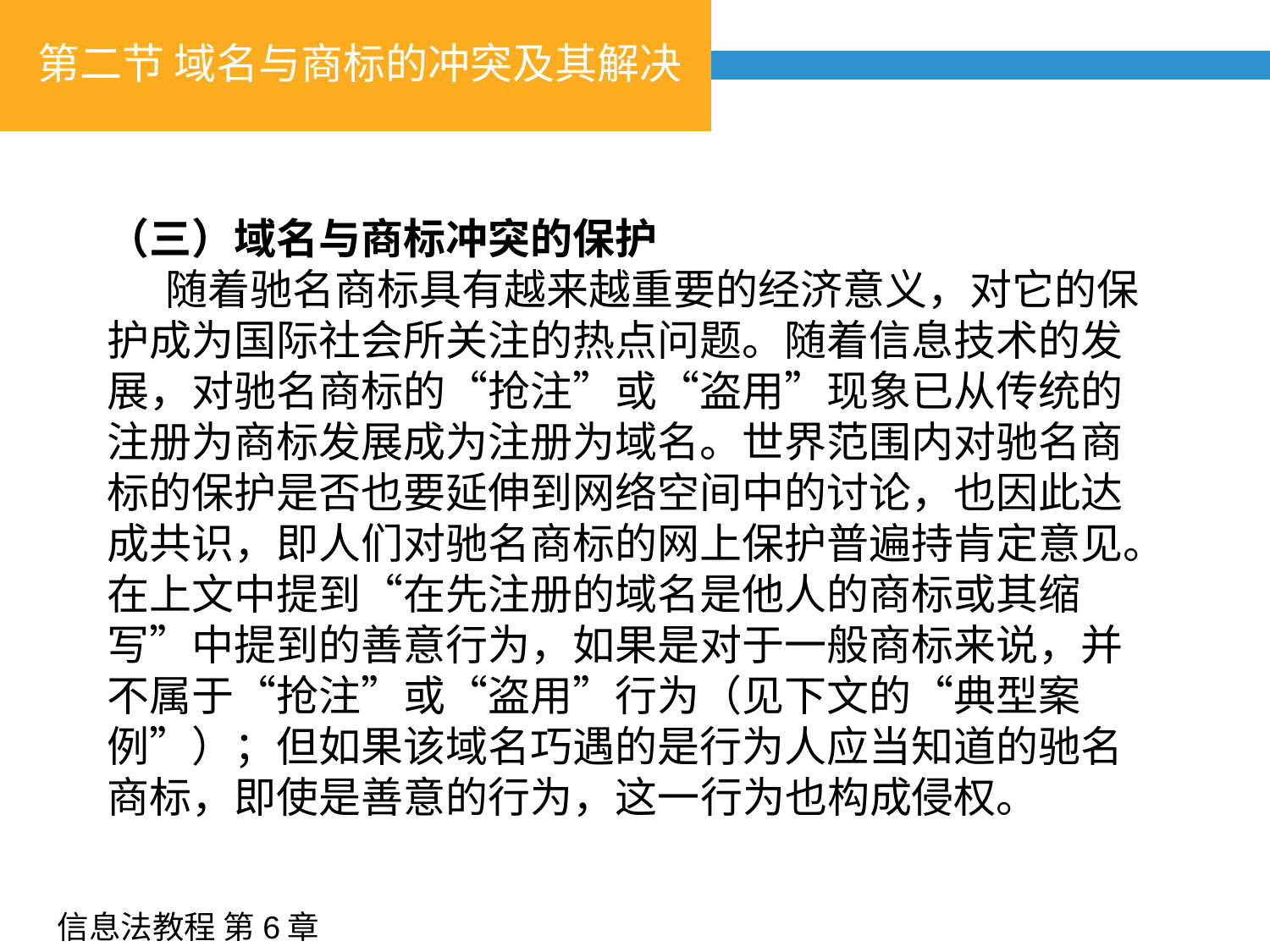

# 第二节 域名与商标的冲突及其解决
（三）域名与商标冲突的保护
     随着驰名商标具有越来越重要的经济意义，对它的保护成为国际社会所关注的热点问题。随着信息技术的发展，对驰名商标的“抢注”或“盗用”现象已从传统的注册为商标发展成为注册为域名。世界范围内对驰名商标的保护是否也要延伸到网络空间中的讨论，也因此达成共识，即人们对驰名商标的网上保护普遍持肯定意见。在上文中提到“在先注册的域名是他人的商标或其缩写”中提到的善意行为，如果是对于一般商标来说，并不属于“抢注”或“盗用”行为（见下文的“典型案例”）；但如果该域名巧遇的是行为人应当知道的驰名商标，即使是善意的行为，这一行为也构成侵权。
信息法教程 第6章